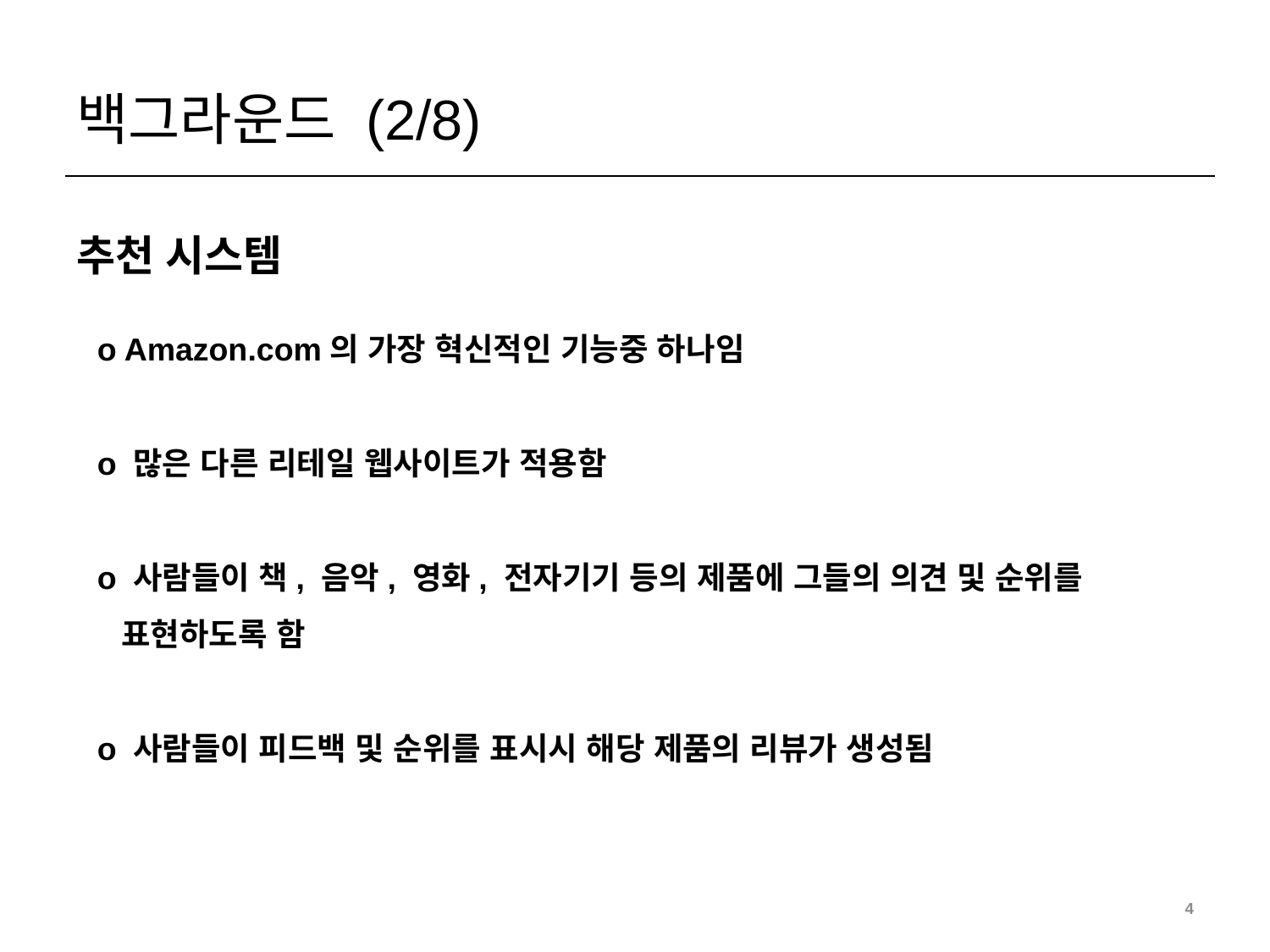

# 백그라운드 (2/8)
추천 시스템
o Amazon.com의 가장 혁신적인 기능중 하나임

o 많은 다른 리테일 웹사이트가 적용함

o 사람들이 책, 음악, 영화, 전자기기 등의 제품에 그들의 의견 및 순위를 표현하도록 함

o 사람들이 피드백 및 순위를 표시시 해당 제품의 리뷰가 생성됨
4